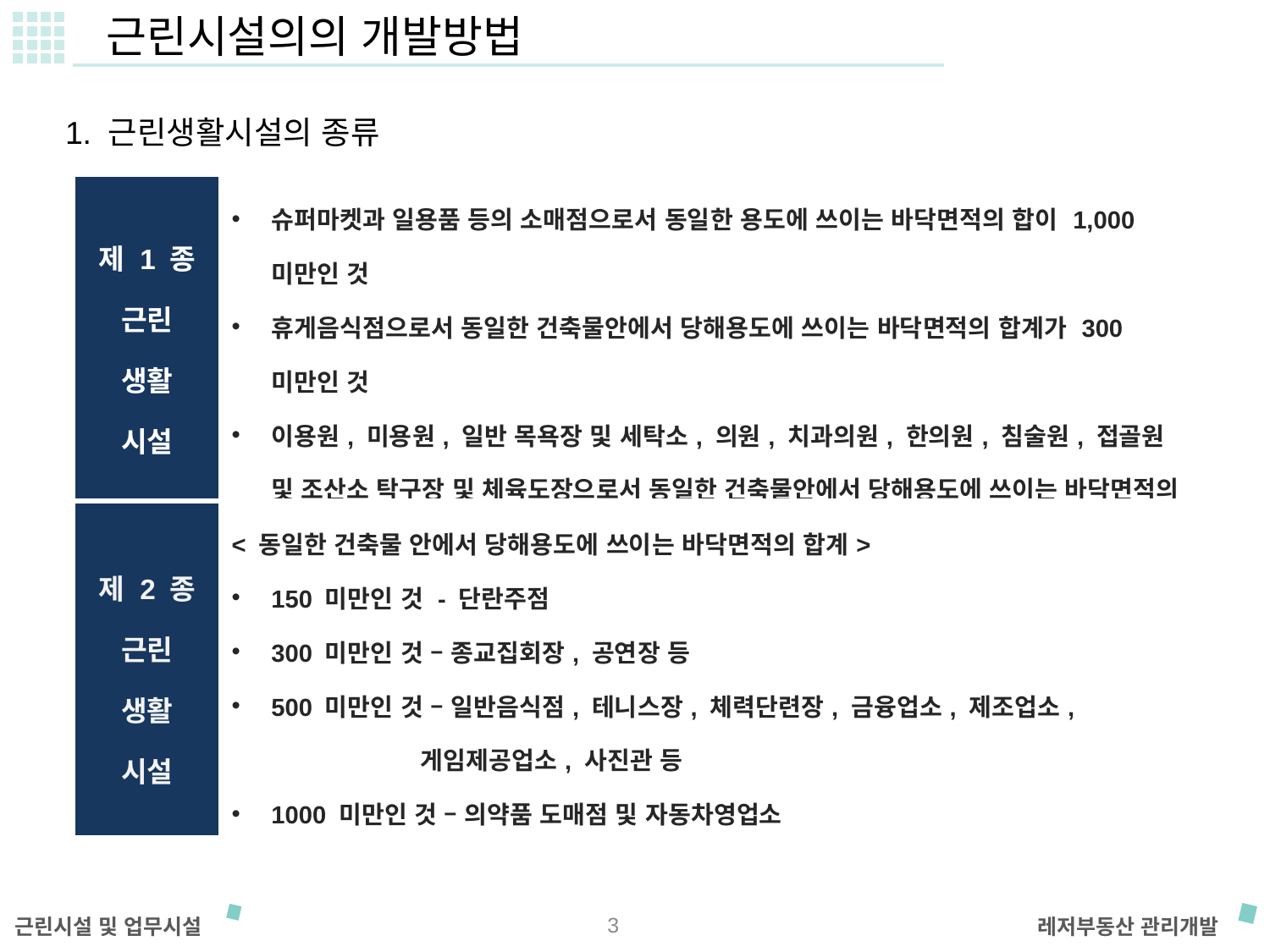

근린시설의의 개발방법

1. 근린생활시설의 종류
| 제 1 종 근린 생활 시설 | 슈퍼마켓과 일용품 등의 소매점으로서 동일한 용도에 쓰이는 바닥면적의 합이 1,000 미만인 것 휴게음식점으로서 동일한 건축물안에서 당해용도에 쓰이는 바닥면적의 합계가 300 미만인 것 이용원, 미용원, 일반 목욕장 및 세탁소, 의원, 치과의원, 한의원, 침술원, 접골원 및 조산소 탁구장 및 체육도장으로서 동일한 건축물안에서 당해용도에 쓰이는 바닥면적의 합계가 500 미만인 것. |
| --- | --- |
| 제 2 종 근린 생활 시설 | < 동일한 건축물 안에서 당해용도에 쓰이는 바닥면적의 합계> 150 미만인 것 - 단란주점 300 미만인 것 – 종교집회장, 공연장 등 500 미만인 것 – 일반음식점, 테니스장, 체력단련장, 금융업소, 제조업소, 게임제공업소, 사진관 등 1000 미만인 것 – 의약품 도매점 및 자동차영업소 |

3